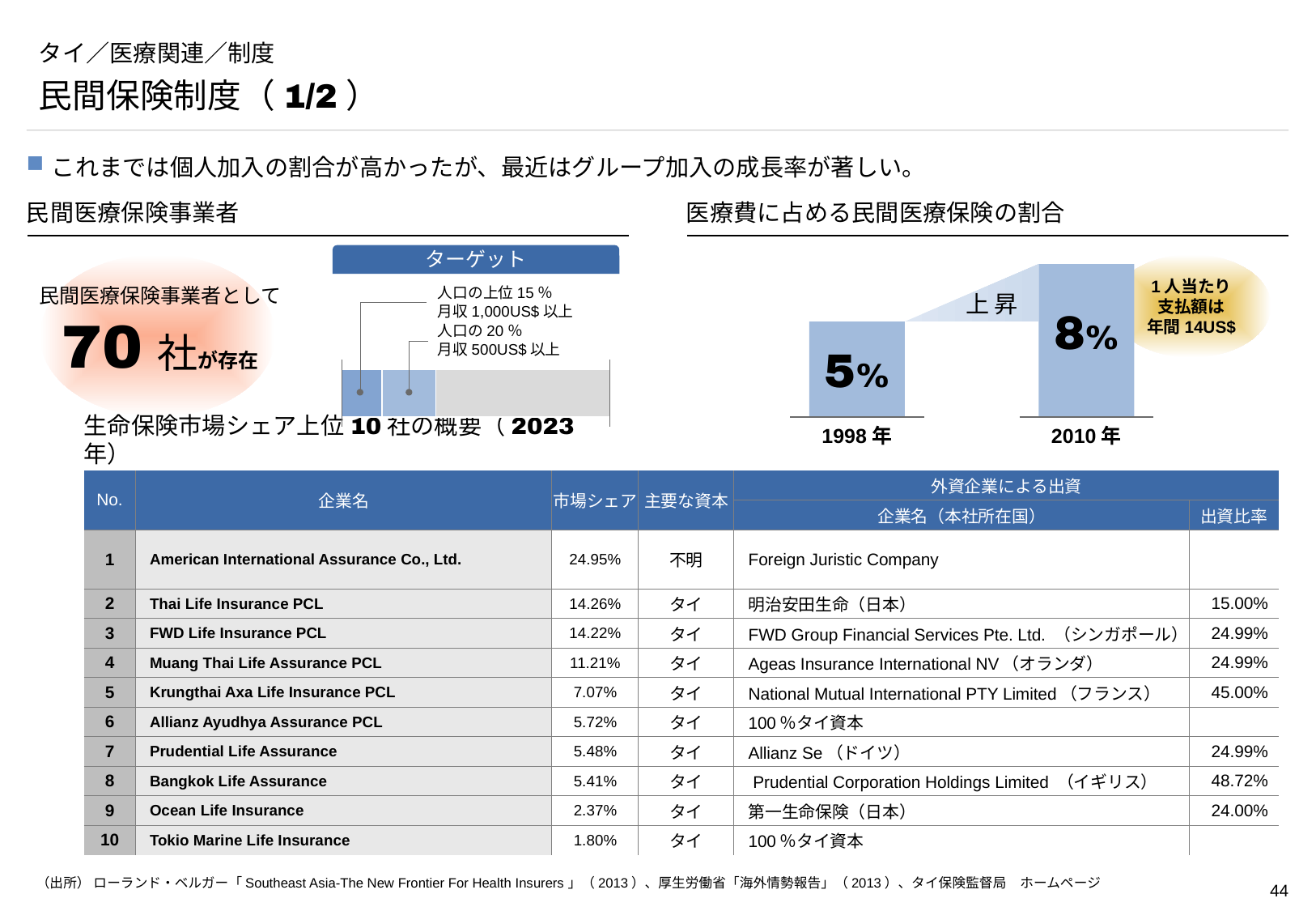

# タイ／医療関連／制度
民間保険制度（1/2）
これまでは個人加入の割合が高かったが、最近はグループ加入の成長率が著しい。
民間医療保険事業者
医療費に占める民間医療保険の割合
ターゲット

1人当たり
支払額は
年間14US$

民間医療保険事業者として
70社が存在
人口の上位15％
月収1,000US$以上
上 昇

8%
人口の20％
月収500US$以上

5%

1998年
2010年
生命保険市場シェア上位10社の概要（2023年）
| No. | 企業名 | 市場シェア | 主要な資本 | 外資企業による出資 |  |
| --- | --- | --- | --- | --- | --- |
|  |  |  |  | 企業名（本社所在国） | 出資比率 |
| 1 | American International Assurance Co., Ltd. | 24.95% | 不明 | Foreign Juristic Company |  |
| 2 | Thai Life Insurance PCL | 14.26% | タイ | 明治安田生命（日本） | 15.00% |
| 3 | FWD Life Insurance PCL | 14.22% | タイ | FWD Group Financial Services Pte. Ltd. （シンガポール） | 24.99% |
| 4 | Muang Thai Life Assurance PCL | 11.21% | タイ | Ageas Insurance International NV（オランダ） | 24.99% |
| 5 | Krungthai Axa Life Insurance PCL | 7.07% | タイ | National Mutual International PTY Limited（フランス） | 45.00% |
| 6 | Allianz Ayudhya Assurance PCL | 5.72% | タイ | 100％タイ資本 |  |
| 7 | Prudential Life Assurance | 5.48% | タイ | Allianz Se（ドイツ） | 24.99% |
| 8 | Bangkok Life Assurance | 5.41% | タイ | Prudential Corporation Holdings Limited （イギリス） | 48.72% |
| 9 | Ocean Life Insurance | 2.37% | タイ | 第一生命保険（日本） | 24.00% |
| 10 | Tokio Marine Life Insurance | 1.80% | タイ | 100％タイ資本 |  |
（出所） ローランド・ベルガー「Southeast Asia-The New Frontier For Health Insurers」（2013）、厚生労働省「海外情勢報告」（2013）、タイ保険監督局　ホームページ